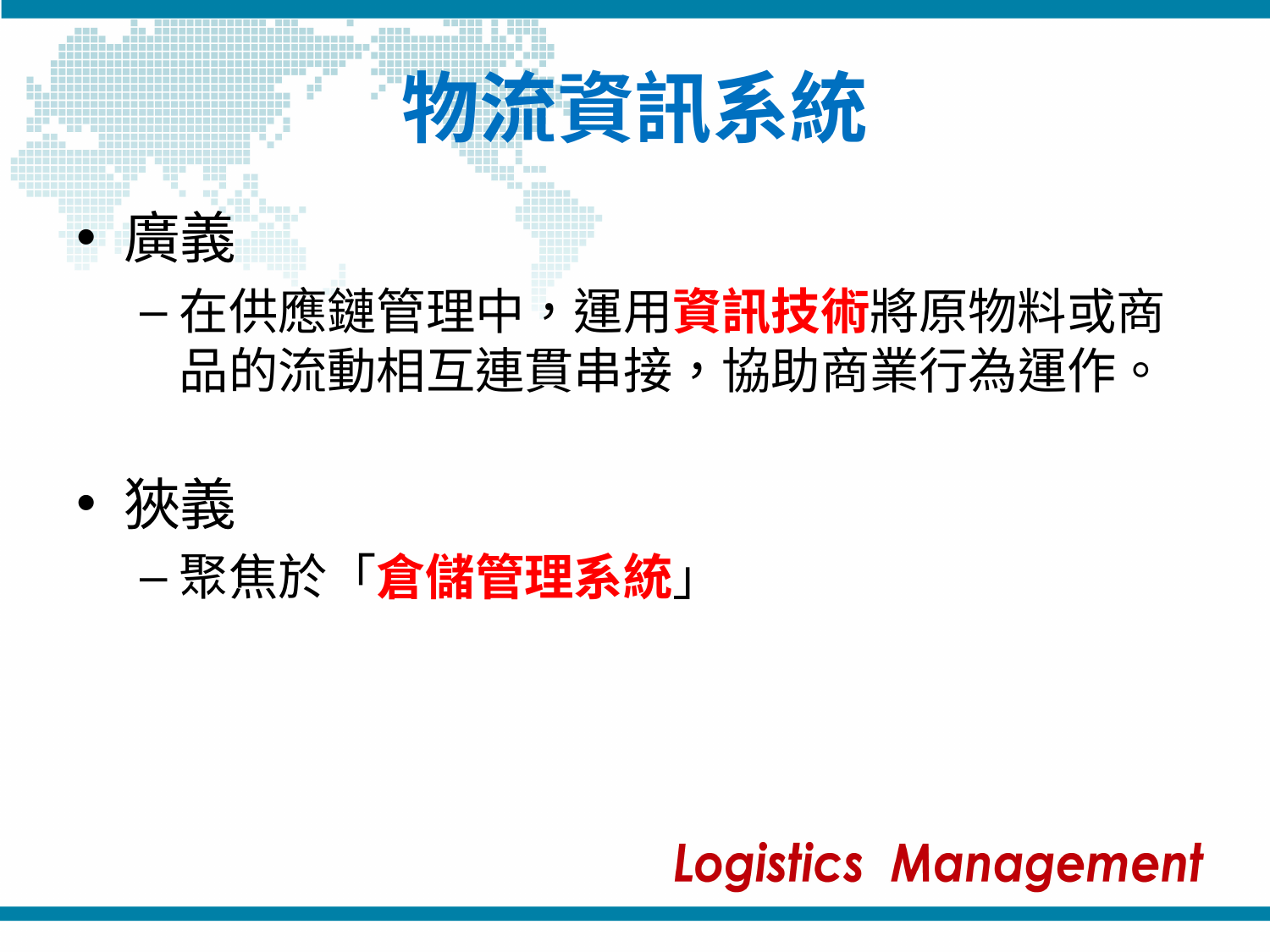

# 物流資訊系統
廣義
在供應鏈管理中，運用資訊技術將原物料或商品的流動相互連貫串接，協助商業行為運作。

狹義
聚焦於「倉儲管理系統」